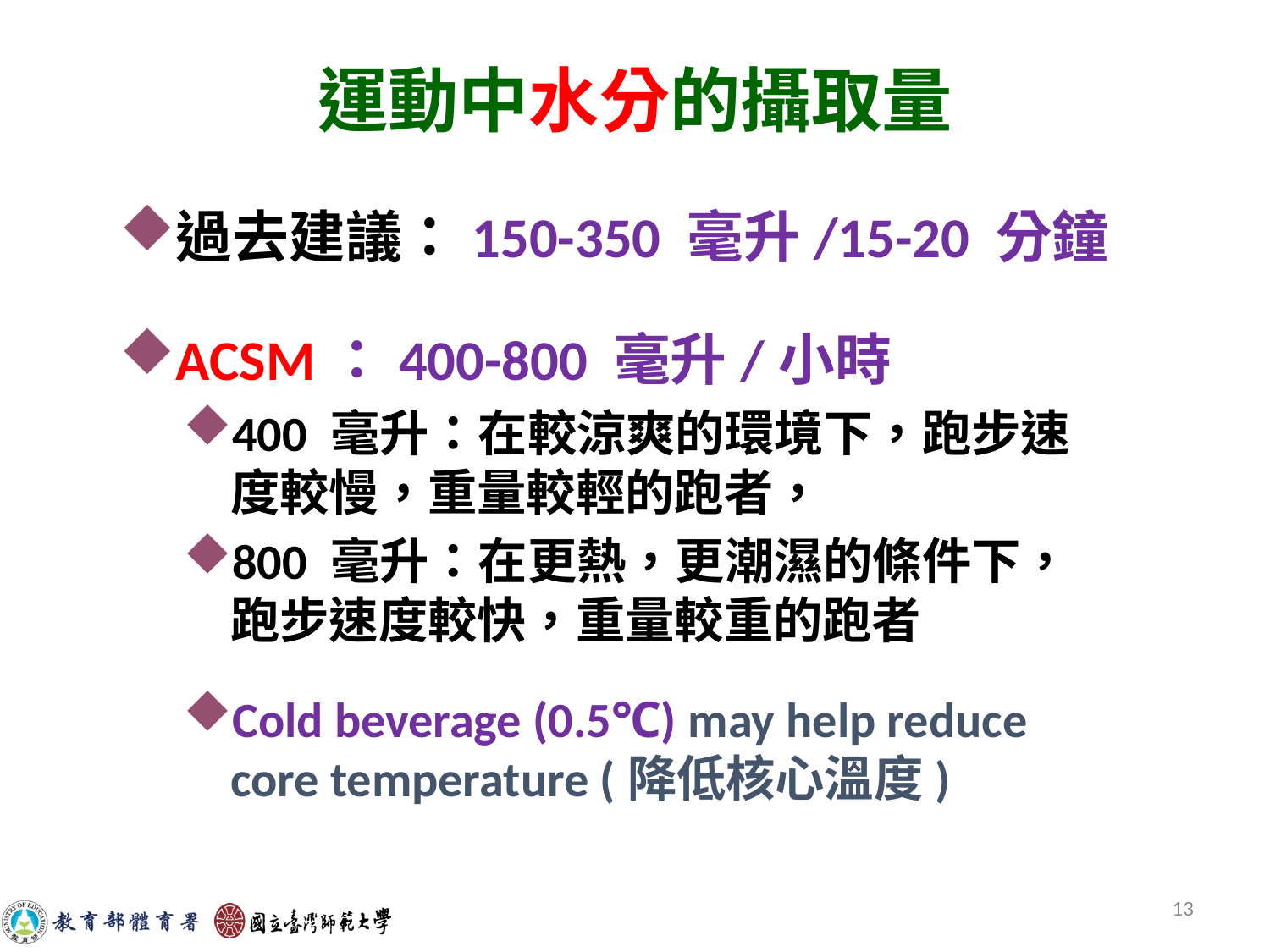

# 運動中水分的攝取量
過去建議：150-350 毫升/15-20 分鐘

ACSM：400-800 毫升/小時
400 毫升：在較涼爽的環境下，跑步速度較慢，重量較輕的跑者，
800 毫升：在更熱，更潮濕的條件下，跑步速度較快，重量較重的跑者

Cold beverage (0.5℃) may help reduce core temperature (降低核心溫度)

13